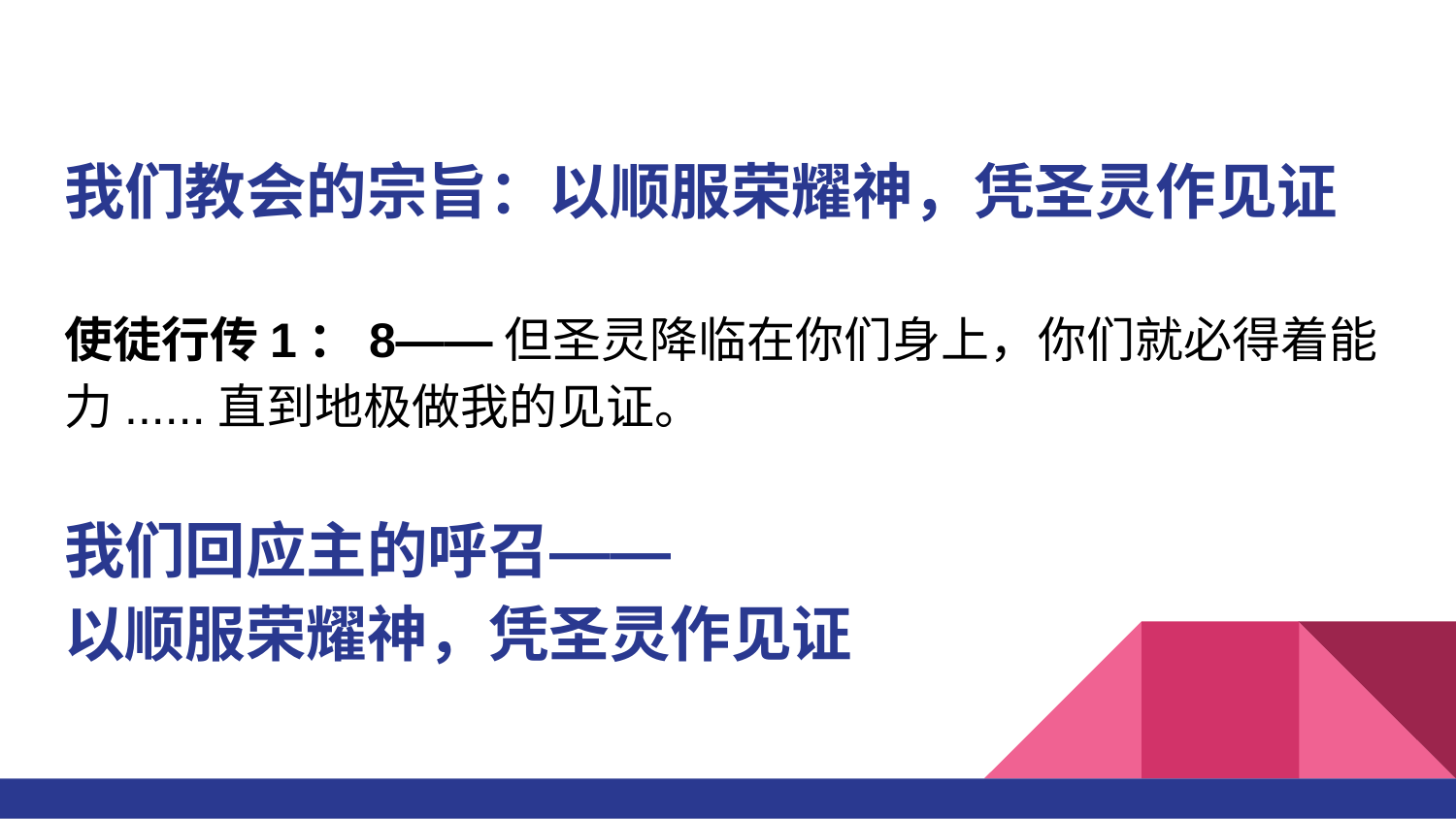

# 我们教会的宗旨：以顺服荣耀神，凭圣灵作见证
使徒行传1：8——但圣灵降临在你们身上，你们就必得着能力......直到地极做我的见证。

我们回应主的呼召——
以顺服荣耀神，凭圣灵作见证